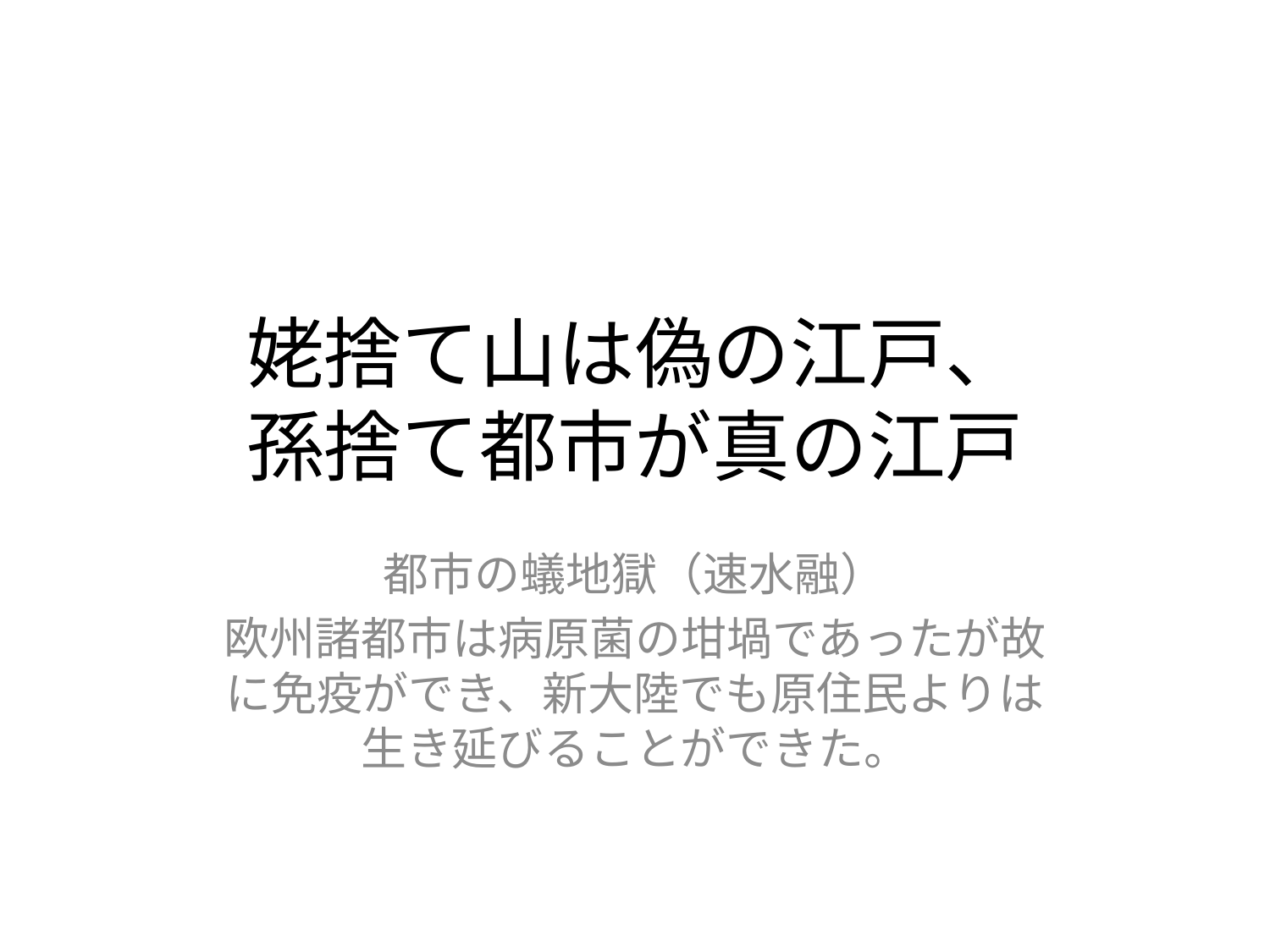

# 姥捨て山は偽の江戸、 孫捨て都市が真の江戸
都市の蟻地獄（速水融）
欧州諸都市は病原菌の坩堝であったが故に免疫ができ、新大陸でも原住民よりは生き延びることができた。